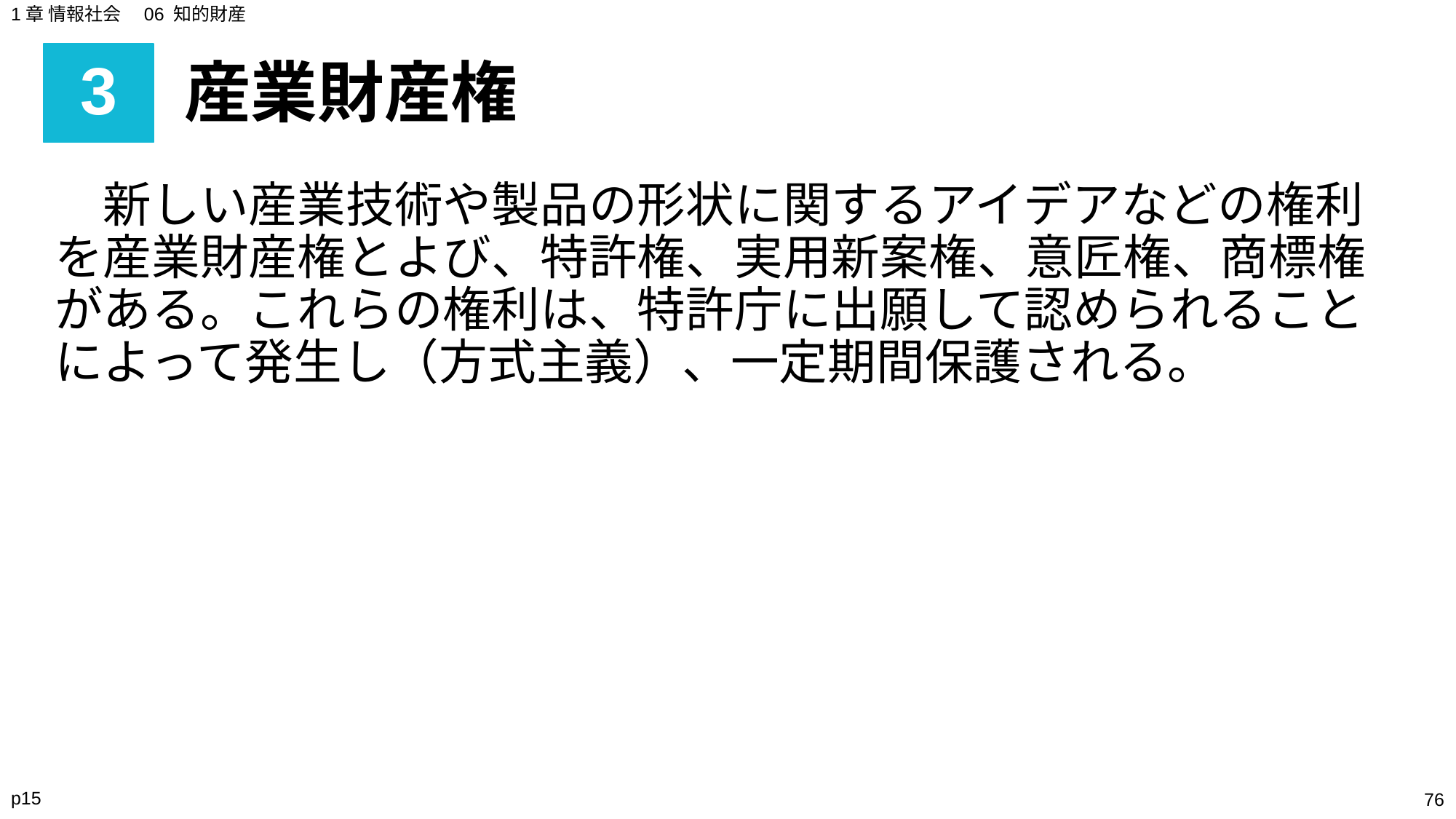

1章 情報社会　06 知的財産

# 3
産業財産権
　新しい産業技術や製品の形状に関するアイデアなどの権利を産業財産権とよび、特許権、実用新案権、意匠権、商標権がある。これらの権利は、特許庁に出願して認められることによって発生し（方式主義）、一定期間保護される。

p15
76